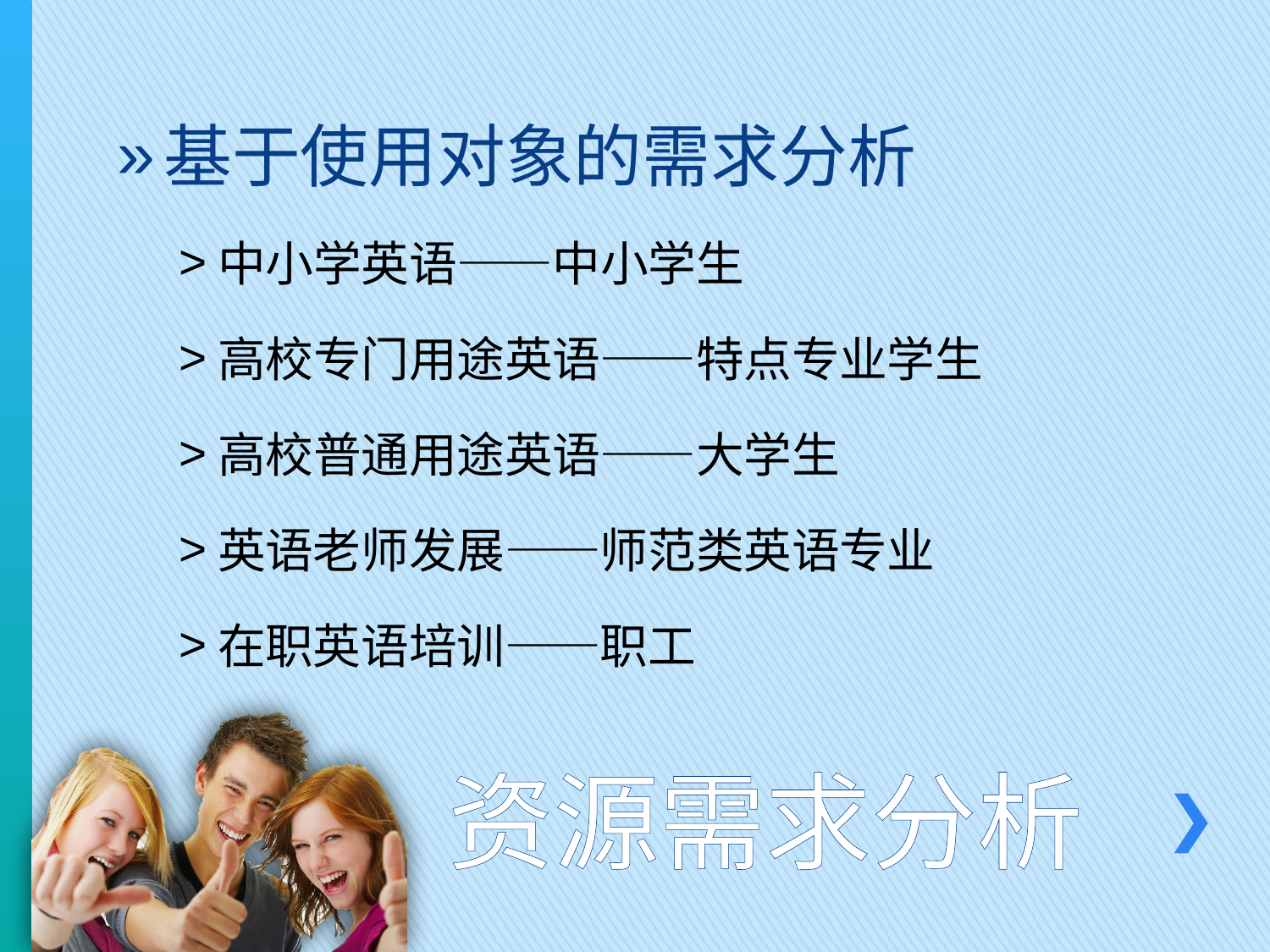

基于使用对象的需求分析
中小学英语——中小学生
高校专门用途英语——特点专业学生
高校普通用途英语——大学生
英语老师发展——师范类英语专业
在职英语培训——职工

# 资源需求分析